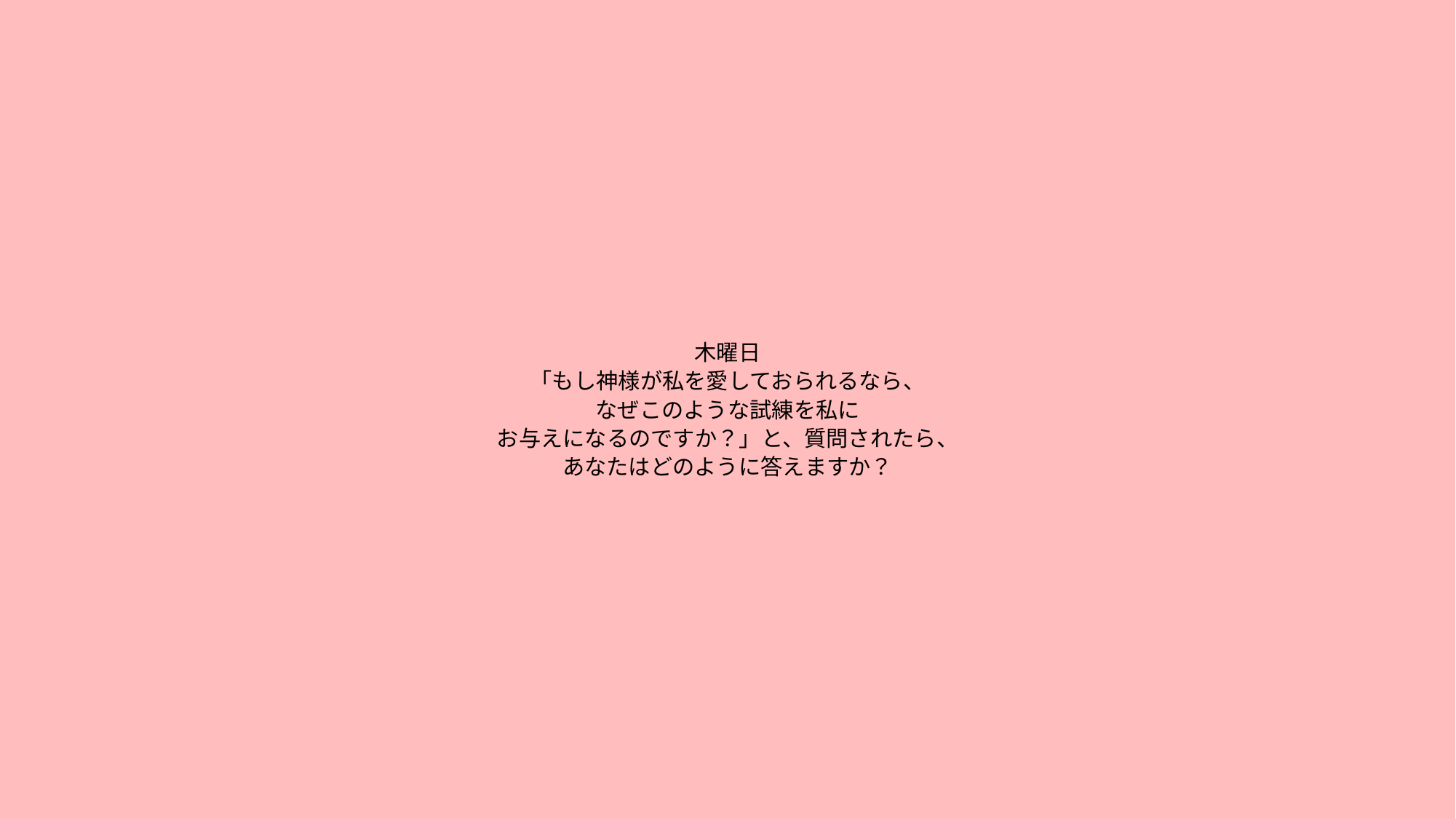

# 木曜日 「もし神様が私を愛しておられるなら、 なぜこのような試練を私に お与えになるのですか？」と、質問されたら、 あなたはどのように答えますか？